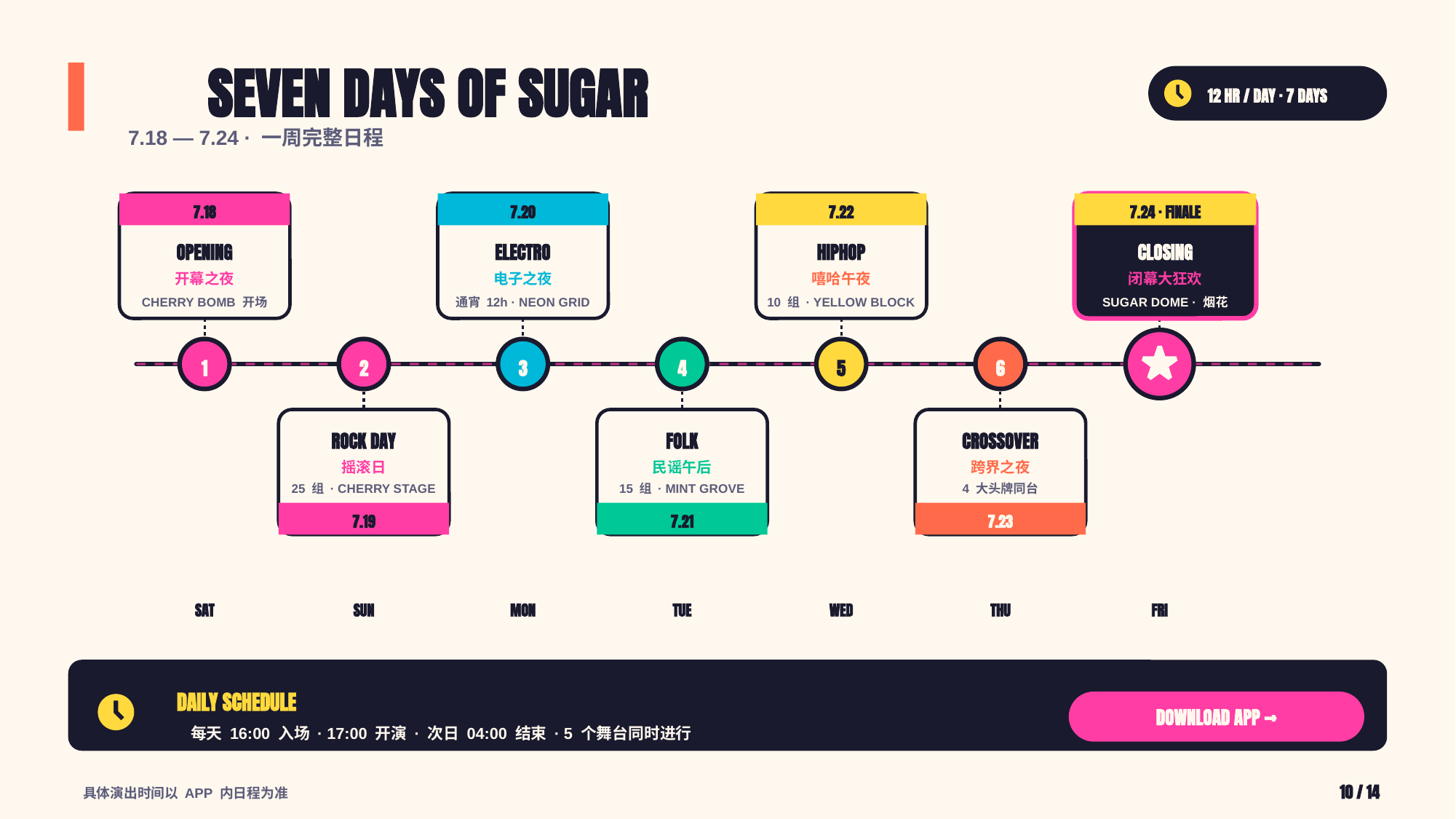

SEVEN DAYS OF SUGAR

12 HR / DAY · 7 DAYS
7.18 — 7.24 · 一周完整日程

7.18
OPENING
开幕之夜
CHERRY BOMB 开场

1

7.20
ELECTRO
电子之夜
通宵 12h · NEON GRID

3

7.22
HIPHOP
嘻哈午夜
10 组 · YELLOW BLOCK

5

7.24 · FINALE
CLOSING
闭幕大狂欢
SUGAR DOME · 烟花

2

ROCK DAY
摇滚日
25 组 · CHERRY STAGE

7.19

4

FOLK
民谣午后
15 组 · MINT GROVE

7.21

6

CROSSOVER
跨界之夜
4 大头牌同台

7.23

SAT
SUN
MON
TUE
WED
THU
FRI

DAILY SCHEDULE

DOWNLOAD APP →
每天 16:00 入场 · 17:00 开演 · 次日 04:00 结束 · 5 个舞台同时进行
10 / 14
具体演出时间以 APP 内日程为准